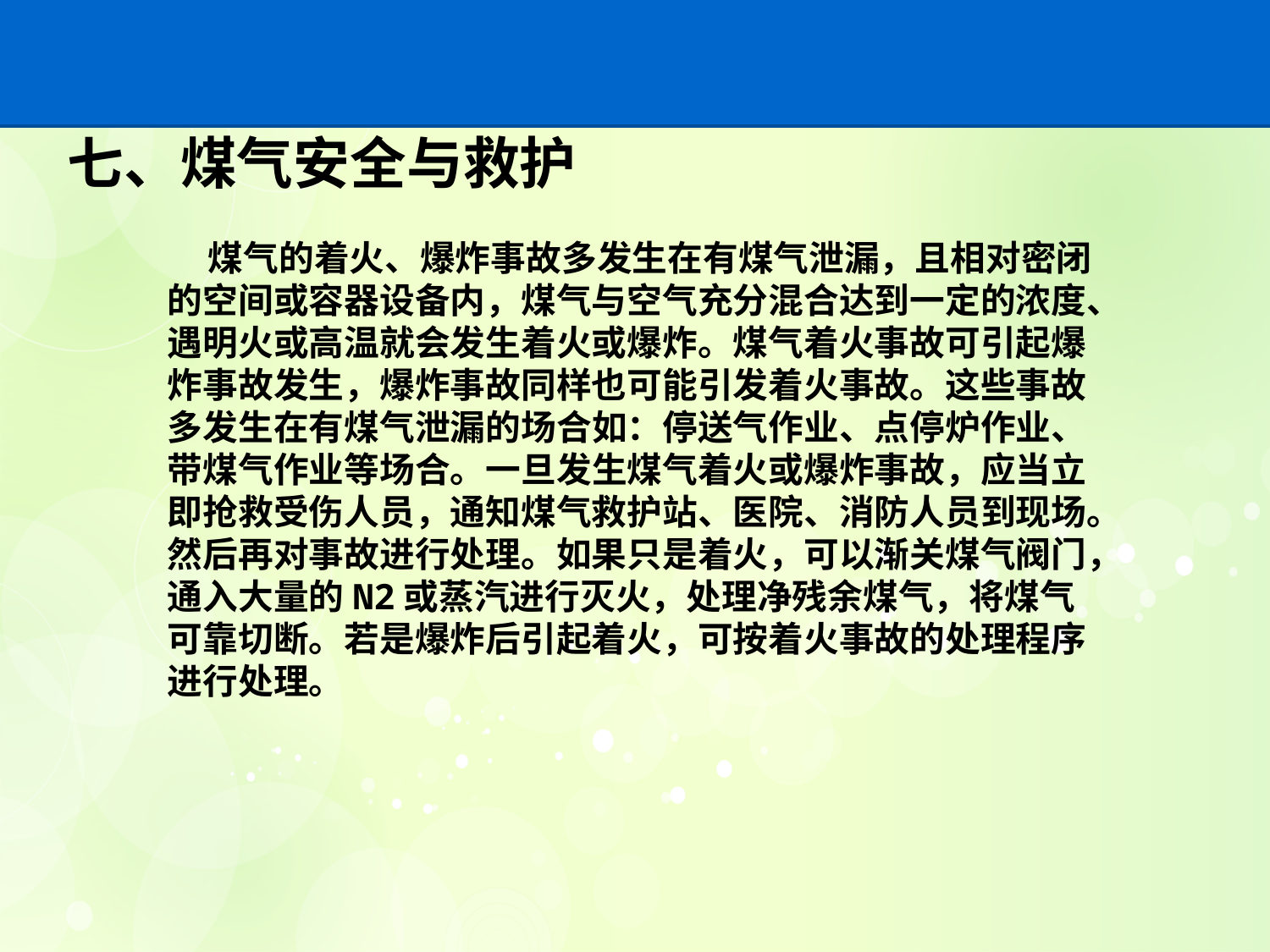

# 七、煤气安全与救护
    煤气的着火、爆炸事故多发生在有煤气泄漏，且相对密闭的空间或容器设备内，煤气与空气充分混合达到一定的浓度、遇明火或高温就会发生着火或爆炸。煤气着火事故可引起爆炸事故发生，爆炸事故同样也可能引发着火事故。这些事故多发生在有煤气泄漏的场合如：停送气作业、点停炉作业、带煤气作业等场合。一旦发生煤气着火或爆炸事故，应当立即抢救受伤人员，通知煤气救护站、医院、消防人员到现场。然后再对事故进行处理。如果只是着火，可以渐关煤气阀门，通入大量的N2或蒸汽进行灭火，处理净残余煤气，将煤气可靠切断。若是爆炸后引起着火，可按着火事故的处理程序进行处理。